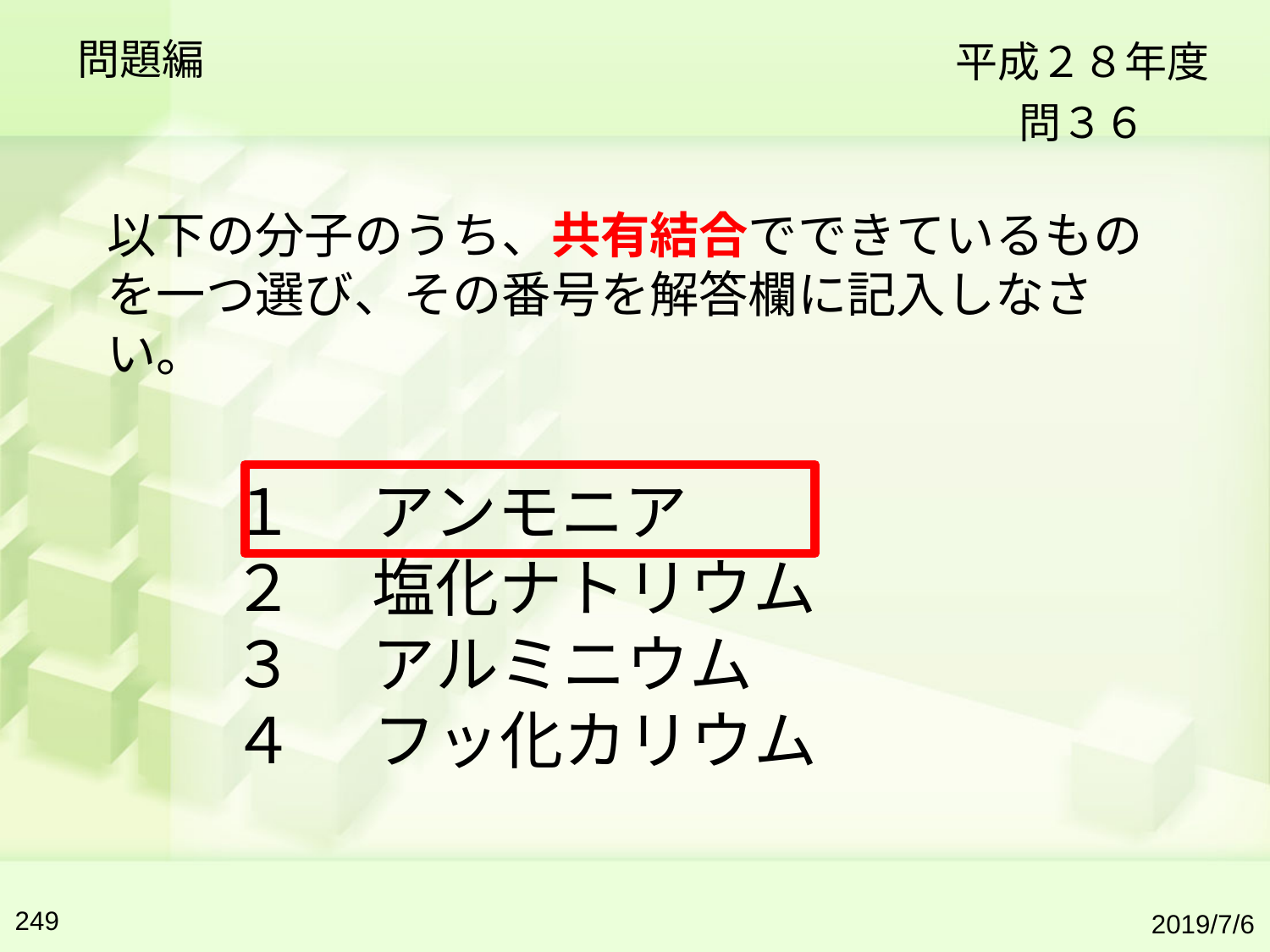

問題編
平成２８年度
問３６
以下の分子のうち、共有結合でできているものを一つ選び、その番号を解答欄に記入しなさい。

１ 　アンモニア
２ 　塩化ナトリウム
３ 　アルミニウム
４ 　フッ化カリウム
249
2019/7/6